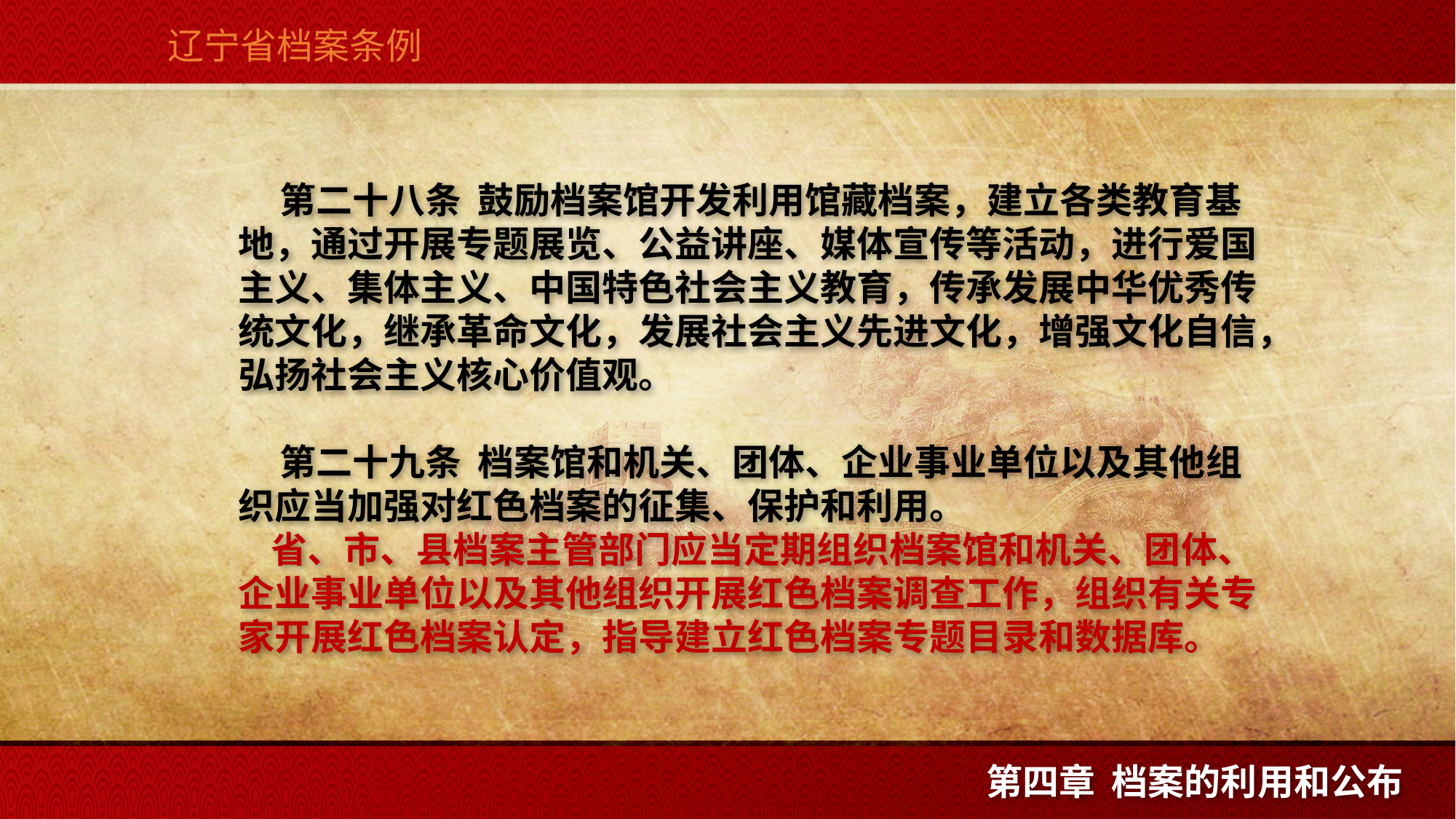

辽宁省档案条例
    第二十八条  鼓励档案馆开发利用馆藏档案，建立各类教育基地，通过开展专题展览、公益讲座、媒体宣传等活动，进行爱国主义、集体主义、中国特色社会主义教育，传承发展中华优秀传统文化，继承革命文化，发展社会主义先进文化，增强文化自信，弘扬社会主义核心价值观。

    第二十九条  档案馆和机关、团体、企业事业单位以及其他组织应当加强对红色档案的征集、保护和利用。
   省、市、县档案主管部门应当定期组织档案馆和机关、团体、企业事业单位以及其他组织开展红色档案调查工作，组织有关专家开展红色档案认定，指导建立红色档案专题目录和数据库。
第四章  档案的利用和公布